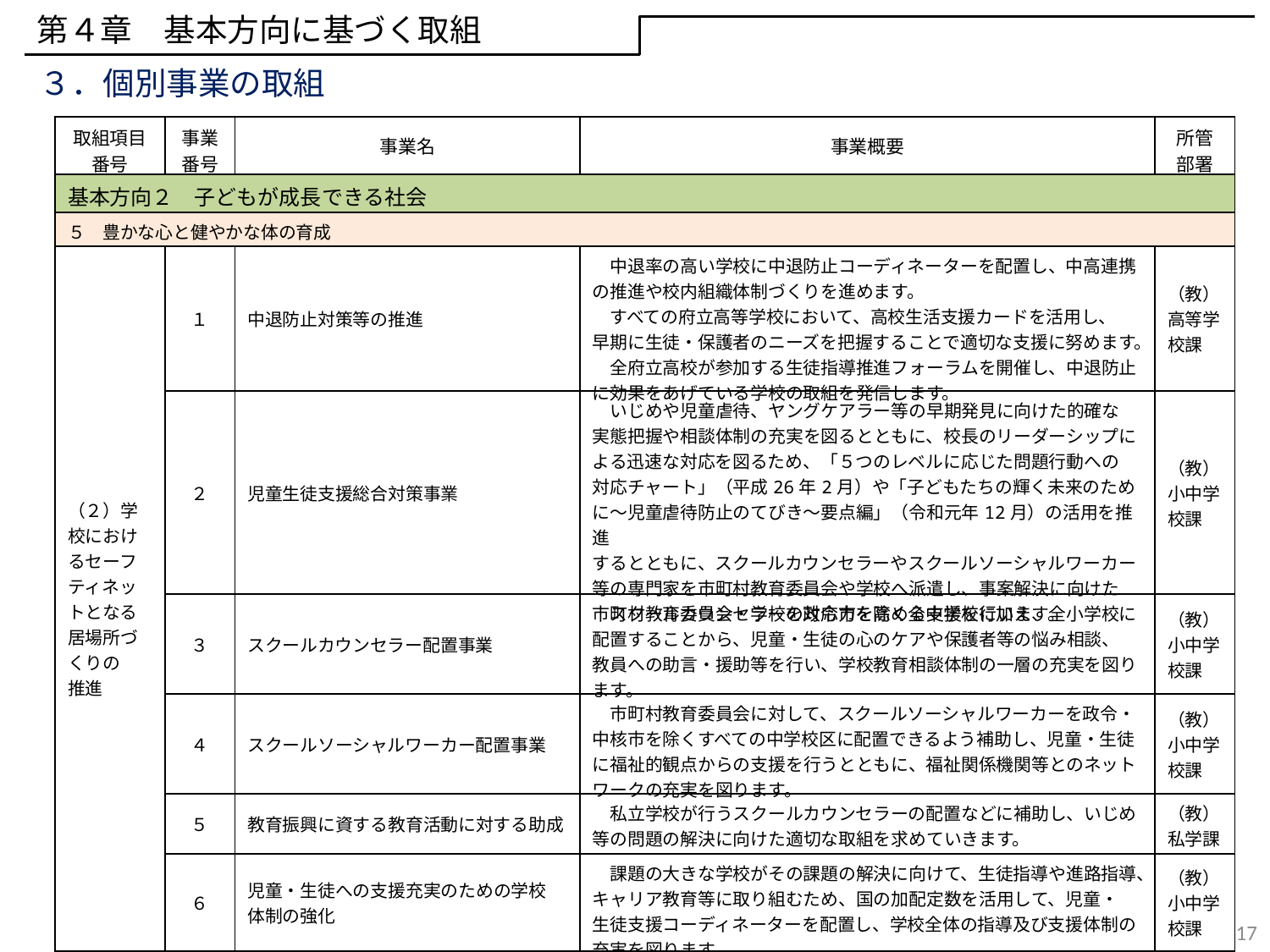

第４章　基本方向に基づく取組
３．個別事業の取組
| 取組項目 番号 | 事業 番号 | 事業名 | 事業概要 | 所管 部署 |
| --- | --- | --- | --- | --- |
| 基本方向２　子どもが成長できる社会 |  |  |  |  |
| ５　豊かな心と健やかな体の育成 |  |  |  |  |
| （２）学校におけるセーフティネットとなる居場所づくりの 推進 | １ | 中退防止対策等の推進 | 中退率の高い学校に中退防止コーディネーターを配置し、中高連携の推進や校内組織体制づくりを進めます。 　すべての府立高等学校において、高校生活支援カードを活用し、 早期に生徒・保護者のニーズを把握することで適切な支援に努めます。 　全府立高校が参加する生徒指導推進フォーラムを開催し、中退防止に効果をあげている学校の取組を発信します。 | （教）高等学校課 |
|  | ２ | 児童生徒支援総合対策事業 | いじめや児童虐待、ヤングケアラー等の早期発見に向けた的確な 実態把握や相談体制の充実を図るとともに、校長のリーダーシップによる迅速な対応を図るため、「５つのレベルに応じた問題行動への 対応チャート」（平成26年2月）や「子どもたちの輝く未来のために～児童虐待防止のてびき～要点編」（令和元年12月）の活用を推進 するとともに、スクールカウンセラーやスクールソーシャルワーカー等の専門家を市町村教育委員会や学校へ派遣し、事案解決に向けた 市町村教育委員会・学校の対応力を高める支援を行います。 | （教）小中学校課 |
|  | ３ | スクールカウンセラー配置事業 | スクールカウンセラーを政令市を除く全中学校に加え、全小学校に配置することから、児童・生徒の心のケアや保護者等の悩み相談、 教員への助言・援助等を行い、学校教育相談体制の一層の充実を図ります。 | （教）小中学校課 |
|  | ４ | スクールソーシャルワーカー配置事業 | 市町村教育委員会に対して、スクールソーシャルワーカーを政令・中核市を除くすべての中学校区に配置できるよう補助し、児童・生徒に福祉的観点からの支援を行うとともに、福祉関係機関等とのネットワークの充実を図ります。 | （教）小中学校課 |
|  | ５ | 教育振興に資する教育活動に対する助成 | 私立学校が行うスクールカウンセラーの配置などに補助し、いじめ等の問題の解決に向けた適切な取組を求めていきます。 | （教）私学課 |
|  | ６ | 児童・生徒への支援充実のための学校 体制の強化 | 課題の大きな学校がその課題の解決に向けて、生徒指導や進路指導、キャリア教育等に取り組むため、国の加配定数を活用して、児童・ 生徒支援コーディネーターを配置し、学校全体の指導及び支援体制の充実を図ります。 | （教）小中学校課 |
17